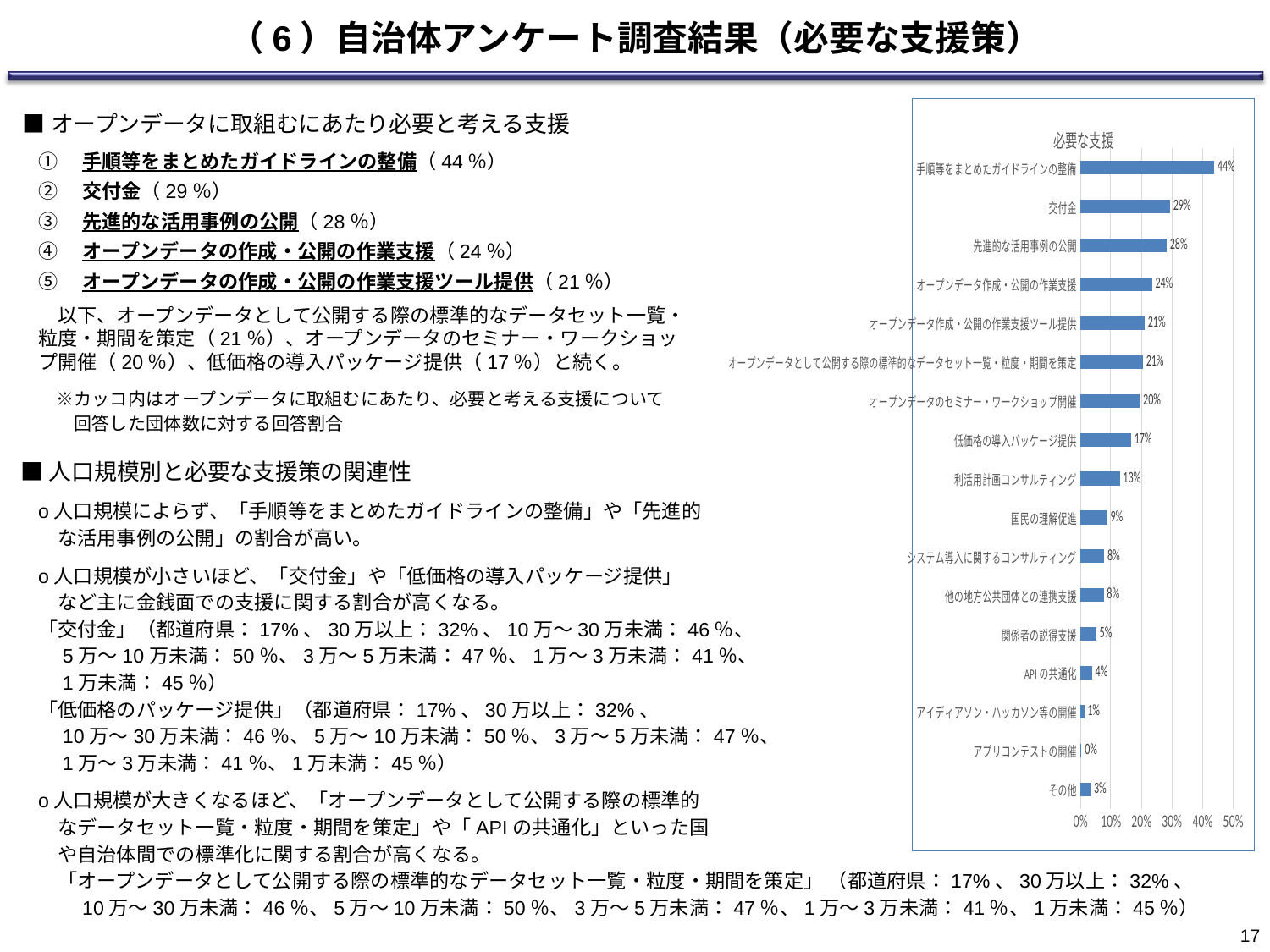

# （6）自治体アンケート調査結果（必要な支援策）

### Chart: 必要な支援

| Category |  |
|---|---|
| 手順等をまとめたガイドラインの整備 | 0.43847874720357943 |
| 交付金 | 0.2941834451901566 |
| 先進的な活用事例の公開 | 0.2829977628635347 |
| オープンデータ作成・公開の作業支援 | 0.2354586129753915 |
| オープンデータ作成・公開の作業支援ツール提供 | 0.21085011185682326 |
| オープンデータとして公開する際の標準的なデータセット一覧・粒度・期間を策定 | 0.2052572706935123 |
| オープンデータのセミナー・ワークショップ開催 | 0.19519015659955258 |
| 低価格の導入パッケージ提供 | 0.16666666666666666 |
| 利活用計画コンサルティング | 0.12919463087248323 |
| 国民の理解促進 | 0.0883668903803132 |
| システム導入に関するコンサルティング | 0.07885906040268456 |
| 他の地方公共団体との連携支援 | 0.07718120805369127 |
| 関係者の説得支援 | 0.052572706935123045 |
| APIの共通化 | 0.03803131991051454 |
| アイディアソン・ハッカソン等の開催 | 0.012863534675615212 |
| アプリコンテストの開催 | 0.0039149888143176735 |
| その他 | 0.03411633109619687 |
■オープンデータに取組むにあたり必要と考える支援
①　手順等をまとめたガイドラインの整備（44％）
②　交付金（29％）
③　先進的な活用事例の公開（28％）
④　オープンデータの作成・公開の作業支援（24％）
⑤　オープンデータの作成・公開の作業支援ツール提供（21％）

　以下、オープンデータとして公開する際の標準的なデータセット一覧・粒度・期間を策定（21％）、オープンデータのセミナー・ワークショップ開催（20％）、低価格の導入パッケージ提供（17％）と続く。

　※カッコ内はオープンデータに取組むにあたり、必要と考える支援について
　　回答した団体数に対する回答割合
■人口規模別と必要な支援策の関連性
ο人口規模によらず、「手順等をまとめたガイドラインの整備」や「先進的
　な活用事例の公開」の割合が高い。

ο人口規模が小さいほど、「交付金」や「低価格の導入パッケージ提供」
　など主に金銭面での支援に関する割合が高くなる。
「交付金」（都道府県：17%、30万以上：32%、10万～30万未満：46％、
　5万～10万未満：50％、3万～5万未満：47％、1万～3万未満：41％、
　1万未満：45％）
「低価格のパッケージ提供」（都道府県：17%、30万以上：32%、
　10万～30万未満：46％、5万～10万未満：50％、3万～5万未満：47％、
　1万～3万未満：41％、1万未満：45％）

ο人口規模が大きくなるほど、「オープンデータとして公開する際の標準的
　なデータセット一覧・粒度・期間を策定」や「APIの共通化」といった国
　や自治体間での標準化に関する割合が高くなる。
　「オープンデータとして公開する際の標準的なデータセット一覧・粒度・期間を策定」 （都道府県：17%、30万以上：32%、
　　10万～30万未満：46％、5万～10万未満：50％、3万～5万未満：47％、1万～3万未満：41％、1万未満：45％）
17